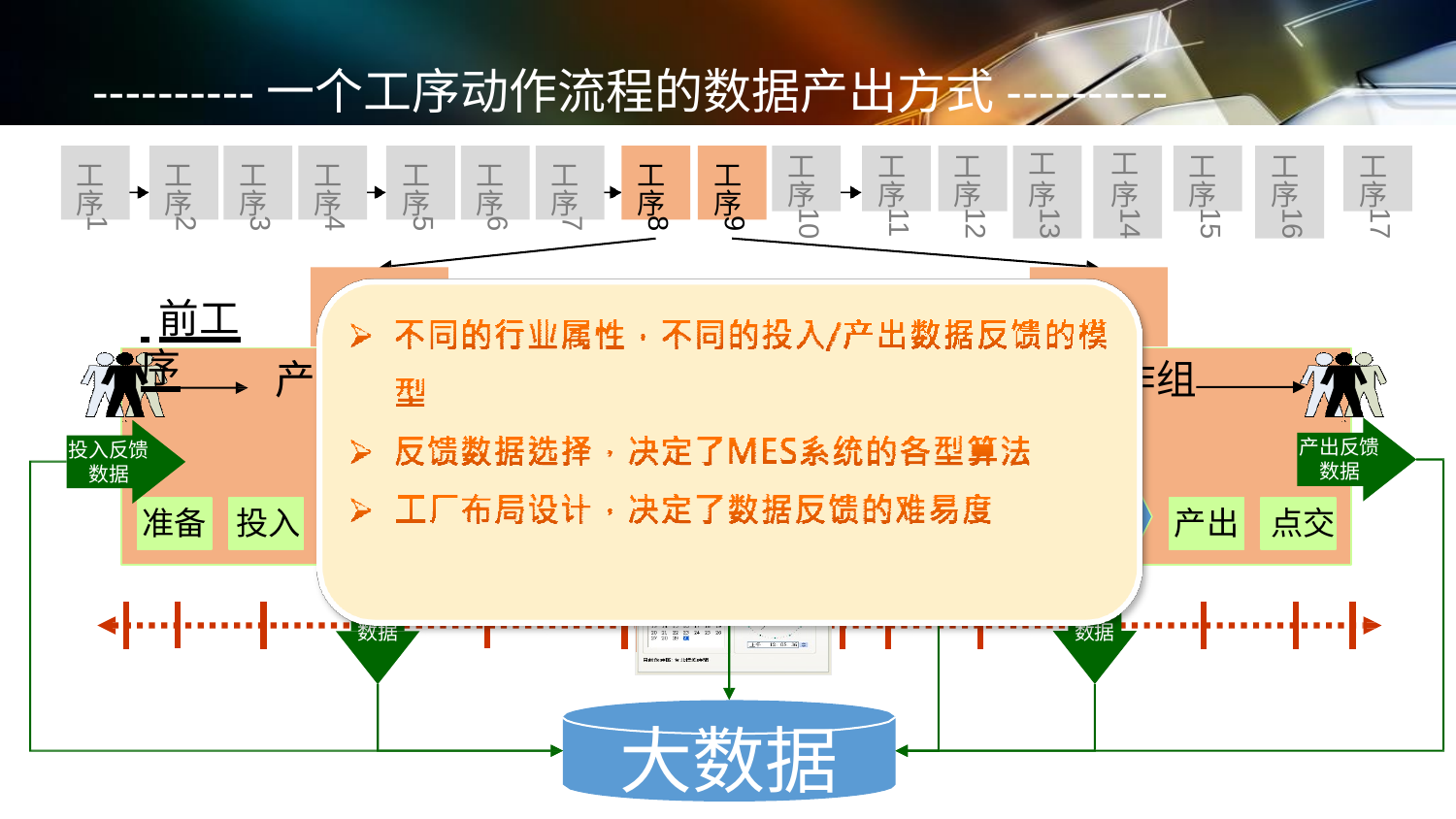

# ----------一个工序动作流程的数据产出方式----------
工 序
工 序
工 序
工 序
工 序
工 序
工 序
工 序
工 序
工 序
工 序
工 序

工 序

工 序
工	工
序	序
工 序

10
11
12
13
14
15
16
17
1
2
3
4
5
6
7
8
9

工序8 ---点  选---

工序9
 前工序
 后工序

产线工作组
产线工作组

机台
机台

产出反馈 数据
产出反馈
投入反馈 数据
投入反馈 数据

状况

状况

数据

生产
生产

准备	投入
产出	点交
准备	投入
产出	点交

生产 反馈 数据
生产 反馈 数据

大数据